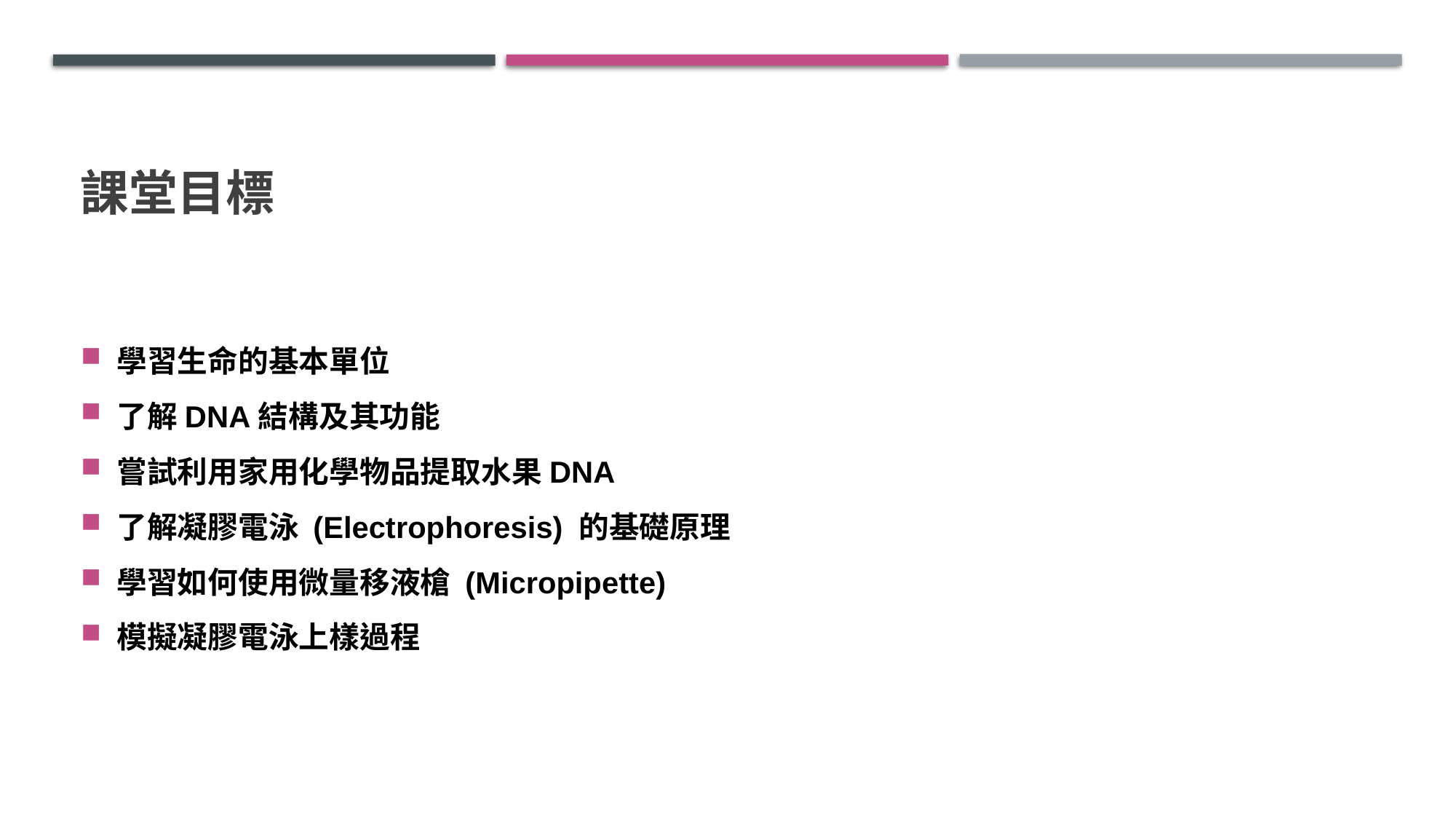

# 課堂目標
學習生命的基本單位
了解DNA結構及其功能
嘗試利用家用化學物品提取水果DNA
了解凝膠電泳 (Electrophoresis) 的基礎原理
學習如何使用微量移液槍 (Micropipette)
模擬凝膠電泳上樣過程